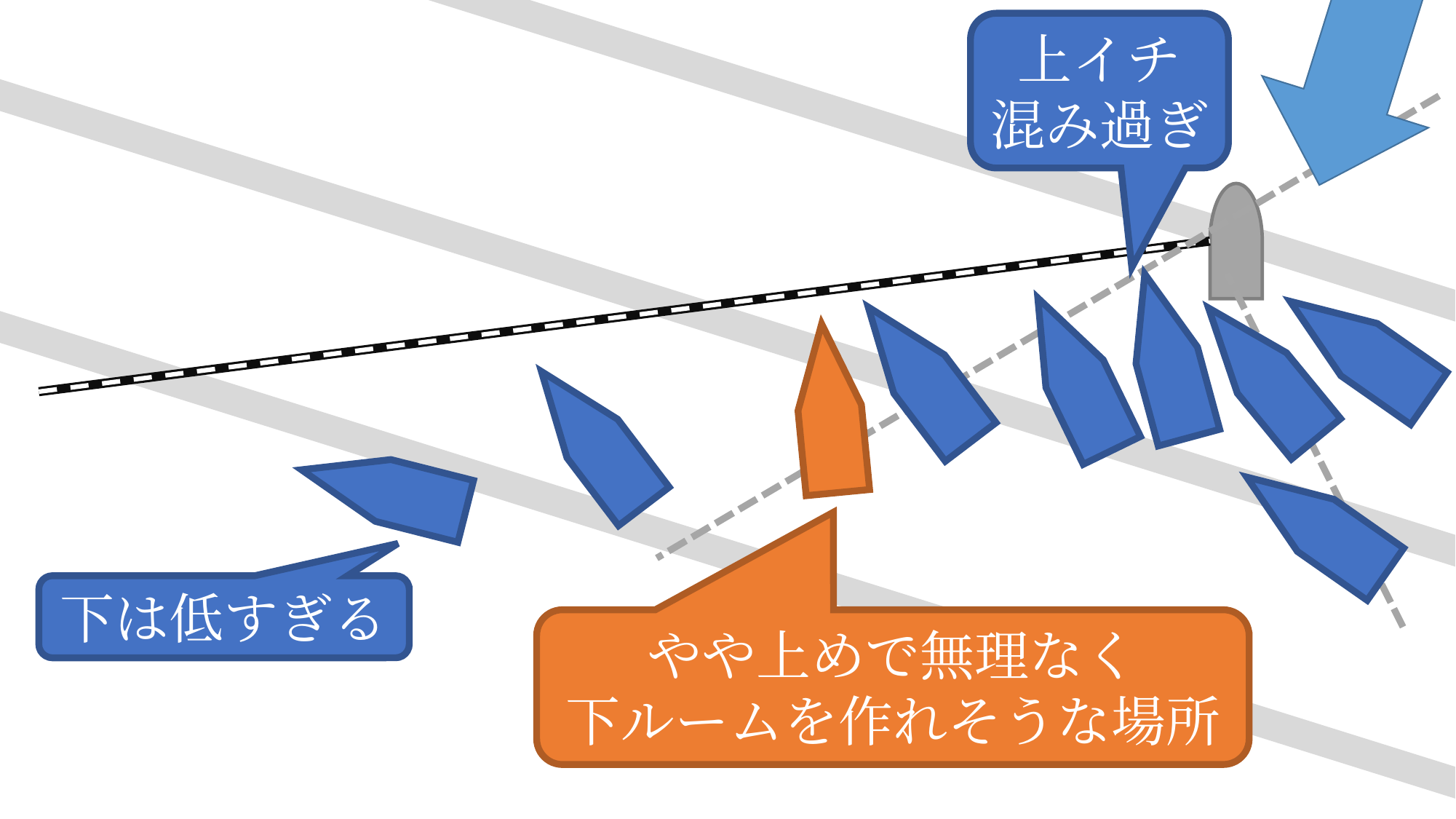

上イチ
混み過ぎ

下は低すぎる
やや上めで無理なく
下ルームを作れそうな場所